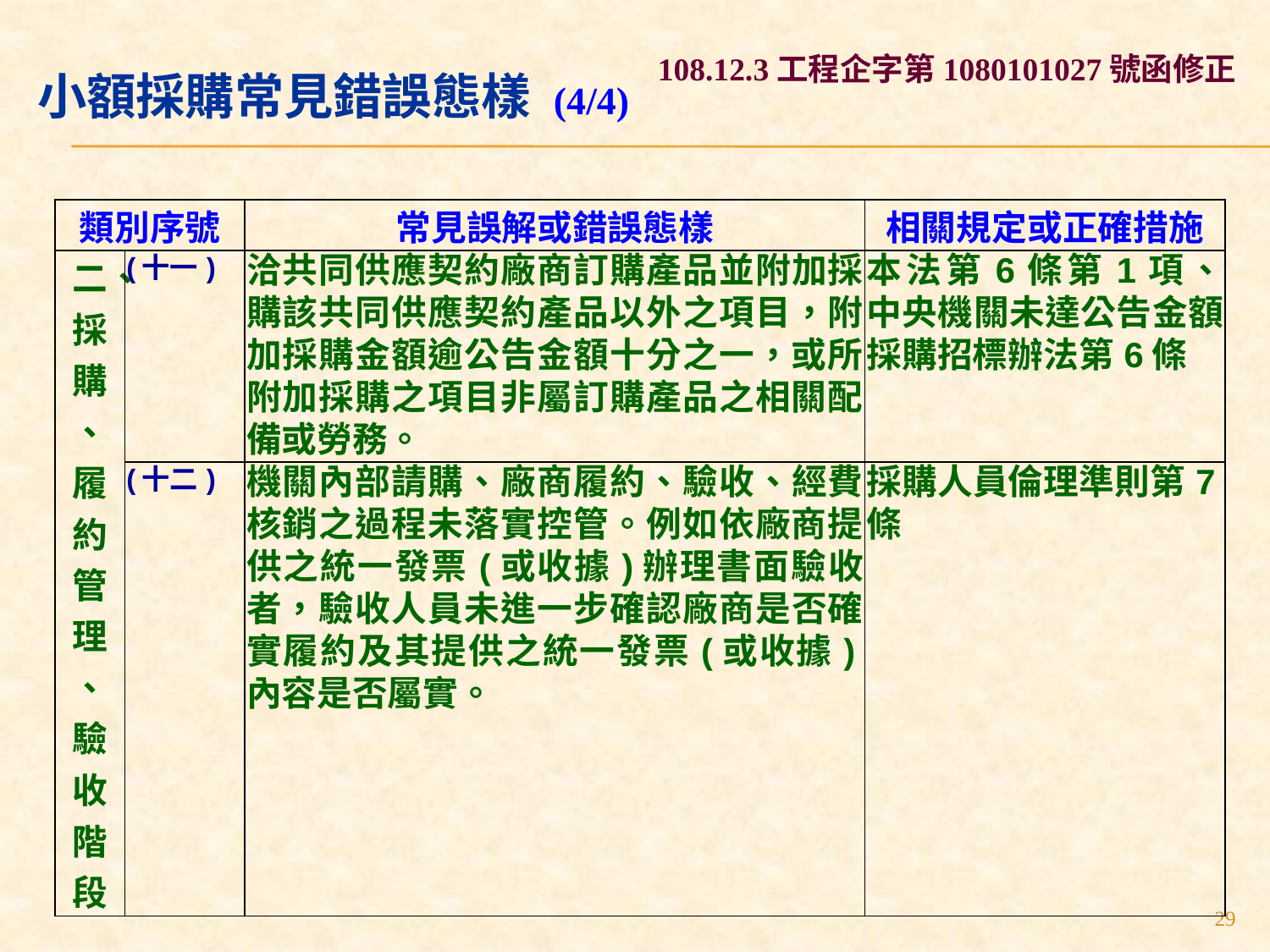

108.12.3工程企字第1080101027號函修正
# 小額採購常見錯誤態樣 (4/4)
| 類別序號 |  | 常見誤解或錯誤態樣 | 相關規定或正確措施 |
| --- | --- | --- | --- |
| 二、採購 、履約管理 、驗收階段 | (十一) | 洽共同供應契約廠商訂購產品並附加採購該共同供應契約產品以外之項目，附加採購金額逾公告金額十分之一，或所附加採購之項目非屬訂購產品之相關配備或勞務。 | 本法第6條第1項、中央機關未達公告金額採購招標辦法第6條 |
|  | (十二) | 機關內部請購、廠商履約、驗收、經費核銷之過程未落實控管。例如依廠商提供之統一發票(或收據)辦理書面驗收者，驗收人員未進一步確認廠商是否確實履約及其提供之統一發票(或收據)內容是否屬實。 | 採購人員倫理準則第7條 |
29